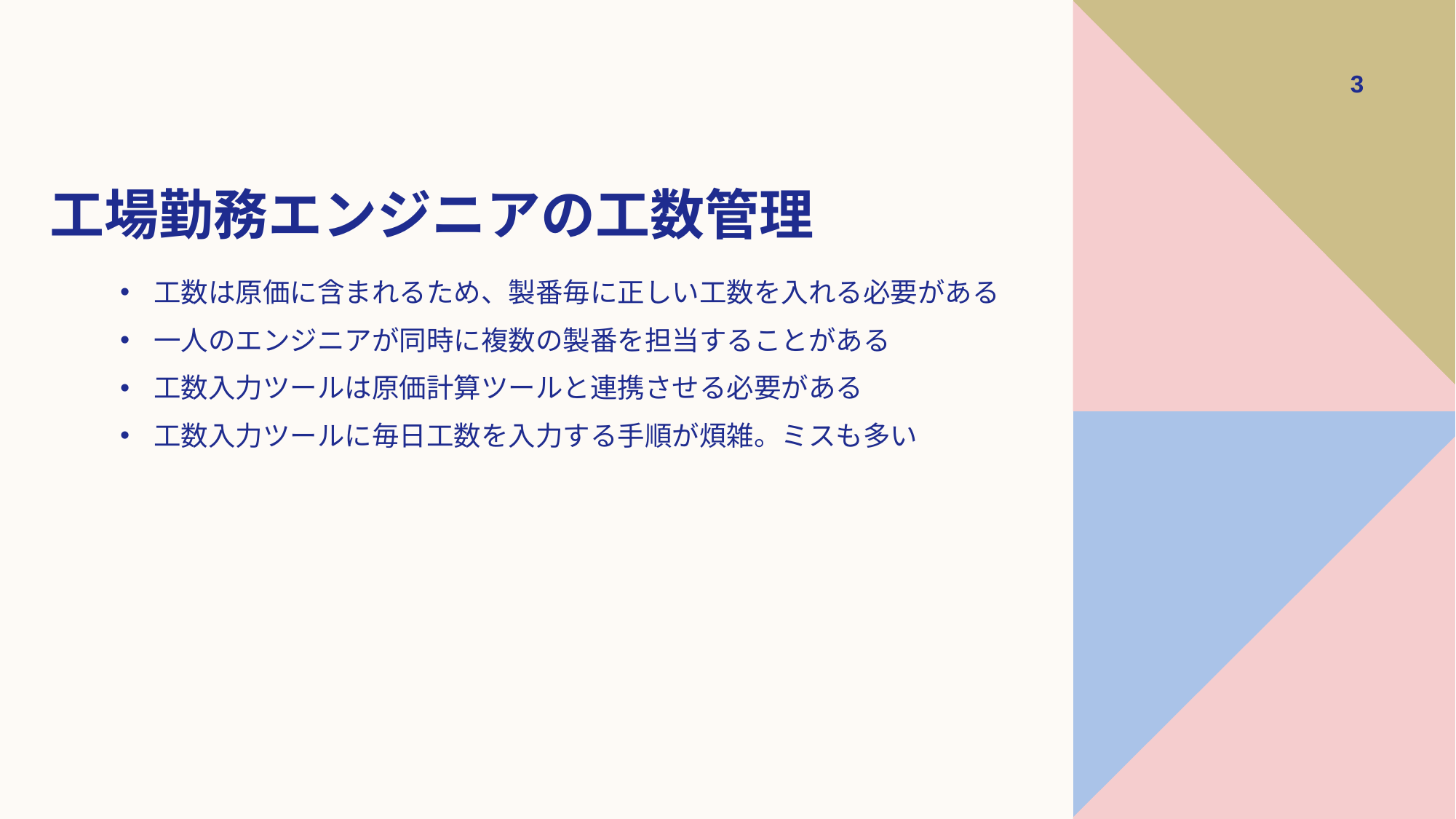

3
# 工場勤務エンジニアの工数管理
工数は原価に含まれるため、製番毎に正しい工数を入れる必要がある
一人のエンジニアが同時に複数の製番を担当することがある
工数入力ツールは原価計算ツールと連携させる必要がある
工数入力ツールに毎日工数を入力する手順が煩雑。ミスも多い